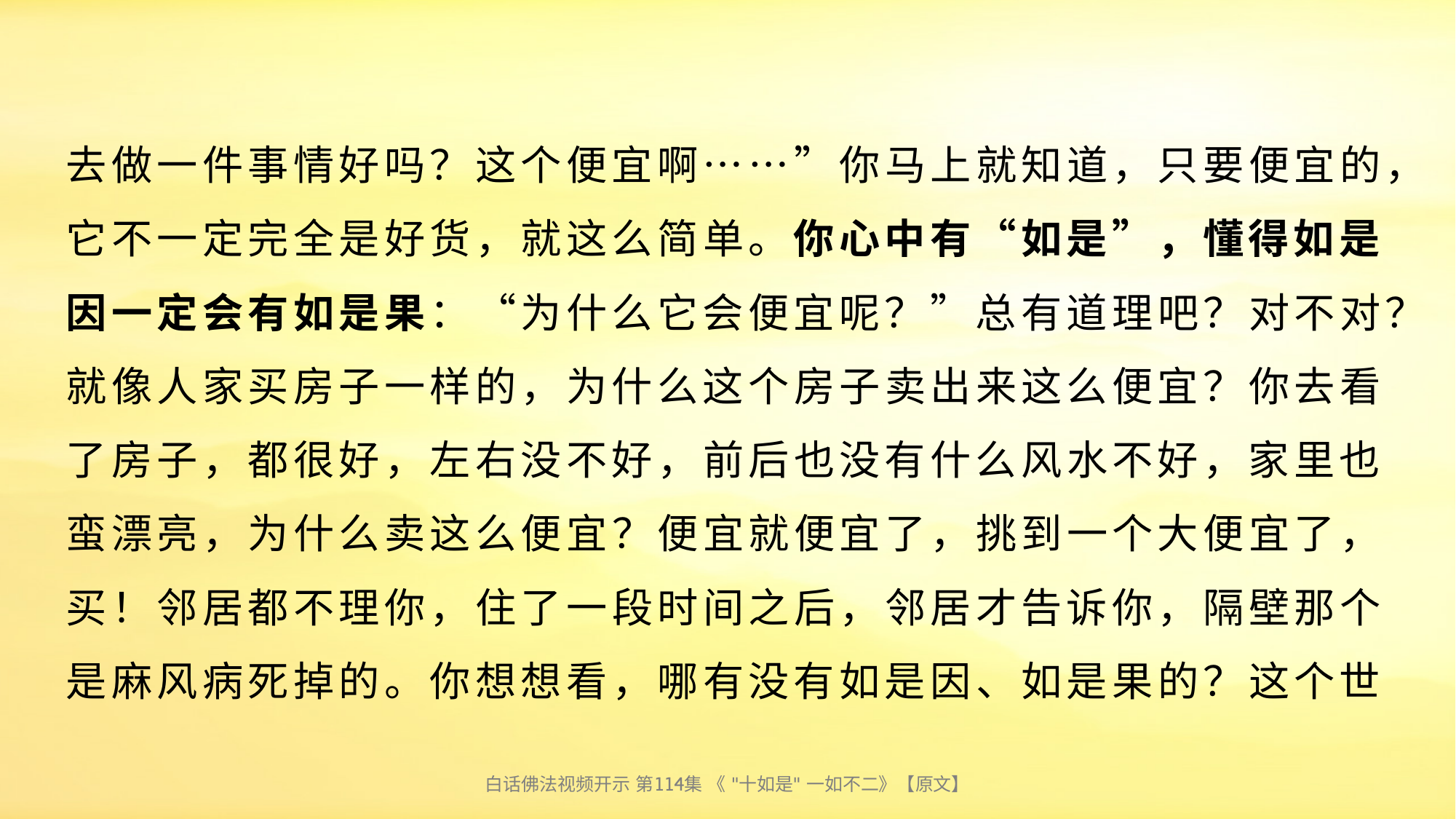

# 去做一件事情好吗？这个便宜啊……”你马上就知道，只要便宜的，它不一定完全是好货，就这么简单。你心中有“如是”，懂得如是因一定会有如是果：“为什么它会便宜呢？”总有道理吧？对不对？就像人家买房子一样的，为什么这个房子卖出来这么便宜？你去看了房子，都很好，左右没不好，前后也没有什么风水不好，家里也蛮漂亮，为什么卖这么便宜？便宜就便宜了，挑到一个大便宜了，买！邻居都不理你，住了一段时间之后，邻居才告诉你，隔壁那个是麻风病死掉的。你想想看，哪有没有如是因、如是果的？这个世
白话佛法视频开示 第114集 《 "十如是" 一如不二》【原文】